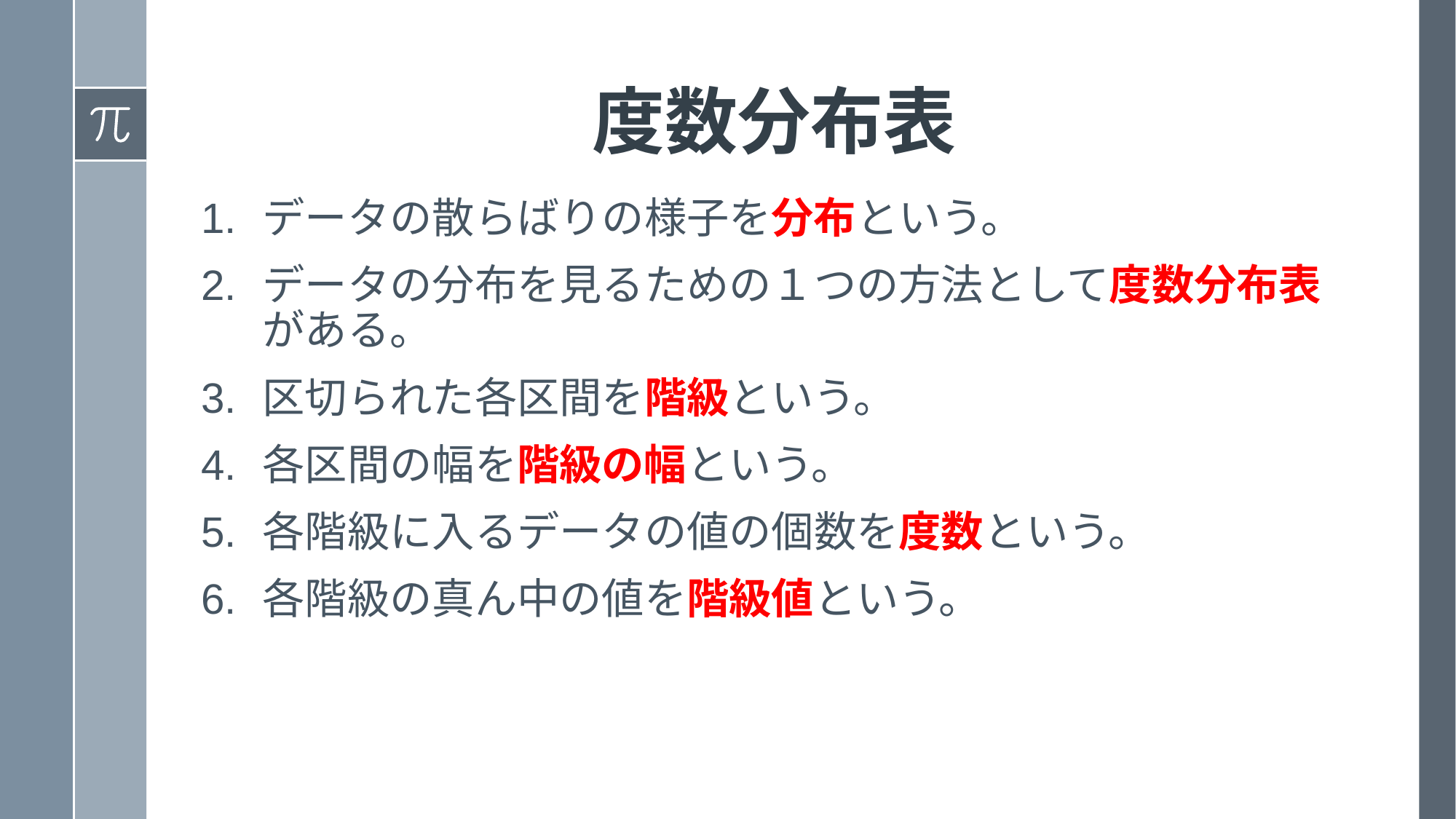

# 度数分布表
データの散らばりの様子を分布という。
データの分布を見るための１つの方法として度数分布表がある。
区切られた各区間を階級という。
各区間の幅を階級の幅という。
各階級に入るデータの値の個数を度数という。
各階級の真ん中の値を階級値という。